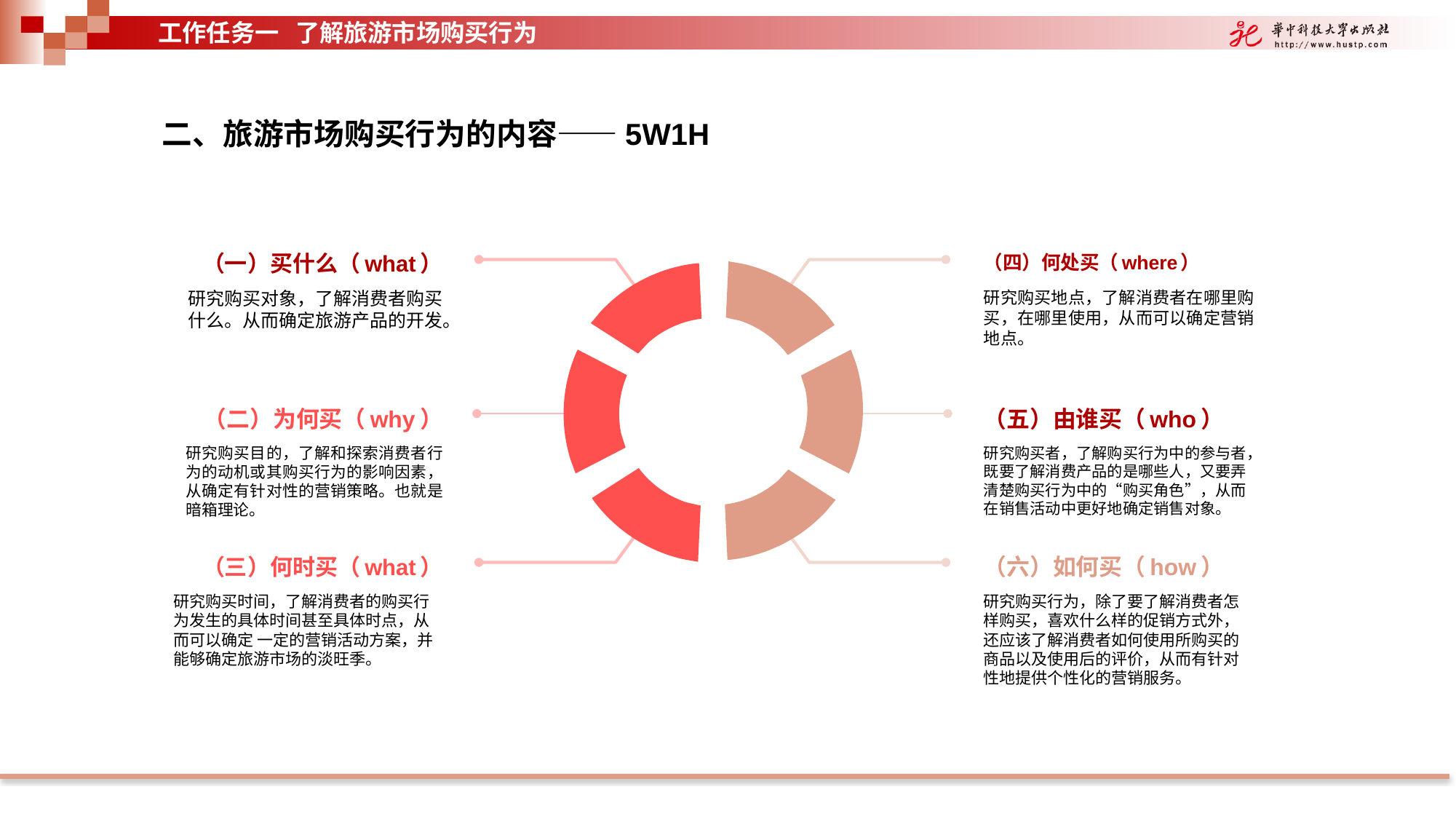

工作任务一   了解旅游市场购买行为
二、旅游市场购买行为的内容——5W1H
（一）买什么（what）
（四）何处买（where）

研究购买对象，了解消费者购买什么。从而确定旅游产品的开发。
研究购买地点，了解消费者在哪里购买，在哪里使用，从而可以确定营销地点。

（二）为何买（why）
（五）由谁买（who）
研究购买目的，了解和探索消费者行为的动机或其购买行为的影响因素，从确定有针对性的营销策略。也就是暗箱理论。
研究购买者，了解购买行为中的参与者，既要了解消费产品的是哪些人，又要弄清楚购买行为中的“购买角色”，从而在销售活动中更好地确定销售对象。

（三）何时买（what）
（六）如何买（how）
研究购买时间，了解消费者的购买行为发生的具体时间甚至具体时点，从而可以确定 一定的营销活动方案，并能够确定旅游市场的淡旺季。
研究购买行为，除了要了解消费者怎样购买，喜欢什么样的促销方式外，还应该了解消费者如何使用所购买的商品以及使用后的评价，从而有针对性地提供个性化的营销服务。